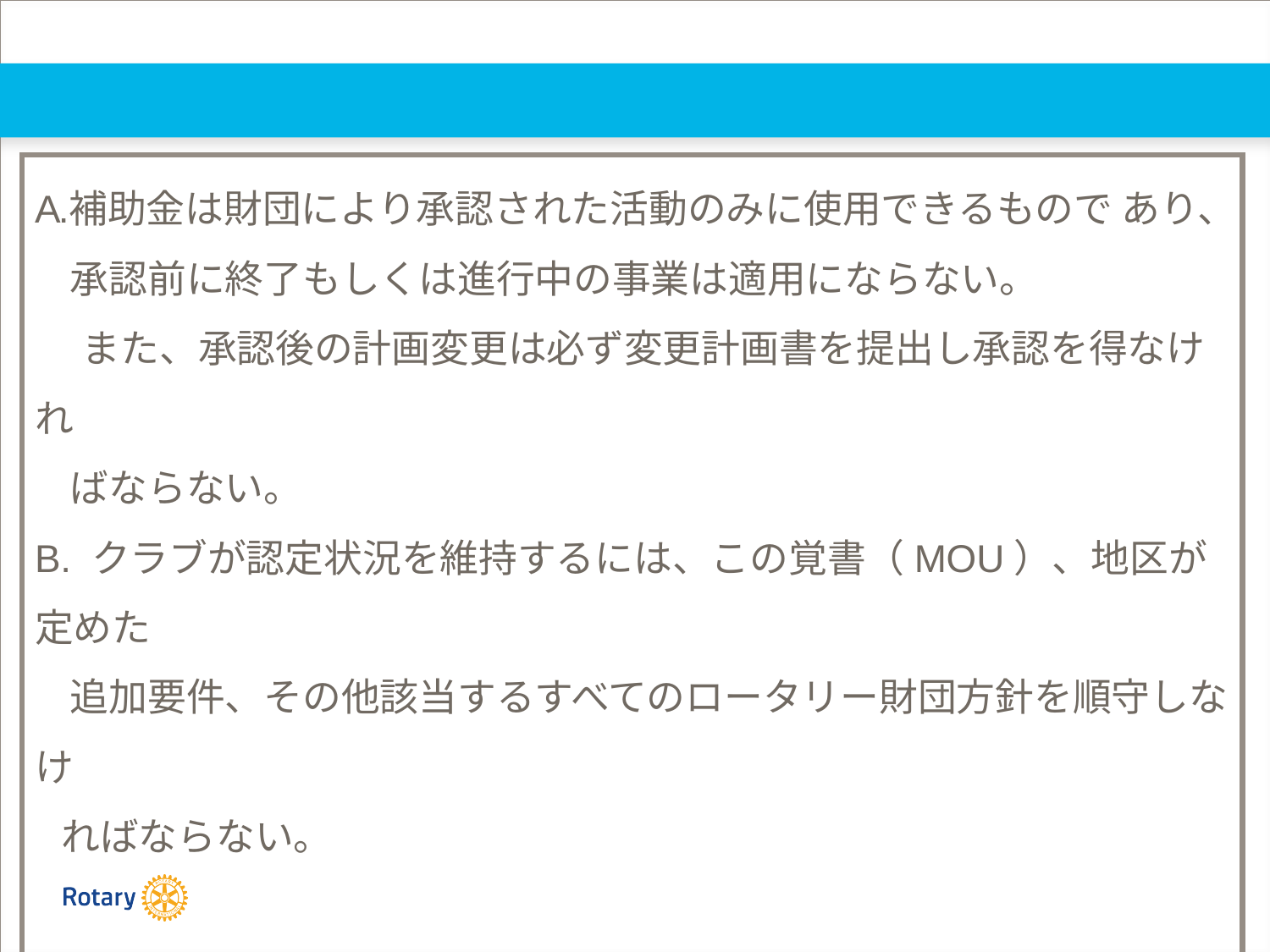

補助金は財団により承認された活動のみに使用できるもので あり、
   承認前に終了もしくは進行中の事業は適用にならない。
　 また、承認後の計画変更は必ず変更計画書を提出し承認を得なけれ
   ばならない。
B. クラブが認定状況を維持するには、この覚書（MOU）、地区が定めた
   追加要件、その他該当するすべてのロータリー財団方針を順守しなけ
  ればならない。

C. 資金の管理を誰が行ったとしても、クラブが提唱した補助金資金の
   使用に対しては、クラブが責任を負う。